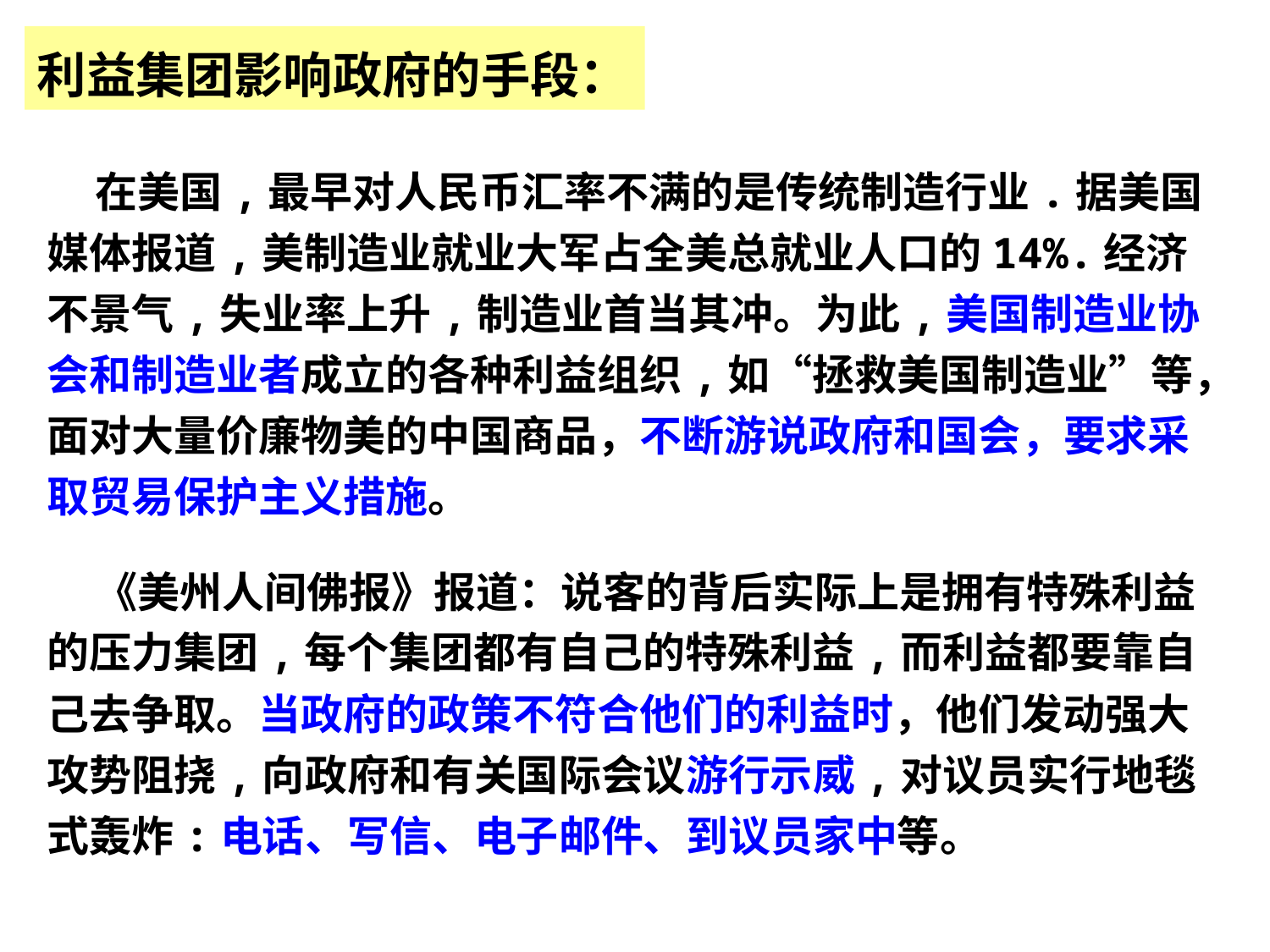

利益集团影响政府的手段：
    在美国,最早对人民币汇率不满的是传统制造行业.据美国媒体报道,美制造业就业大军占全美总就业人口的14%.经济不景气,失业率上升,制造业首当其冲。为此,美国制造业协会和制造业者成立的各种利益组织,如“拯救美国制造业”等，面对大量价廉物美的中国商品，不断游说政府和国会，要求采取贸易保护主义措施。
    《美州人间佛报》报道：说客的背后实际上是拥有特殊利益的压力集团,每个集团都有自己的特殊利益,而利益都要靠自己去争取。当政府的政策不符合他们的利益时，他们发动强大攻势阻挠,向政府和有关国际会议游行示威,对议员实行地毯式轰炸:电话、写信、电子邮件、到议员家中等。